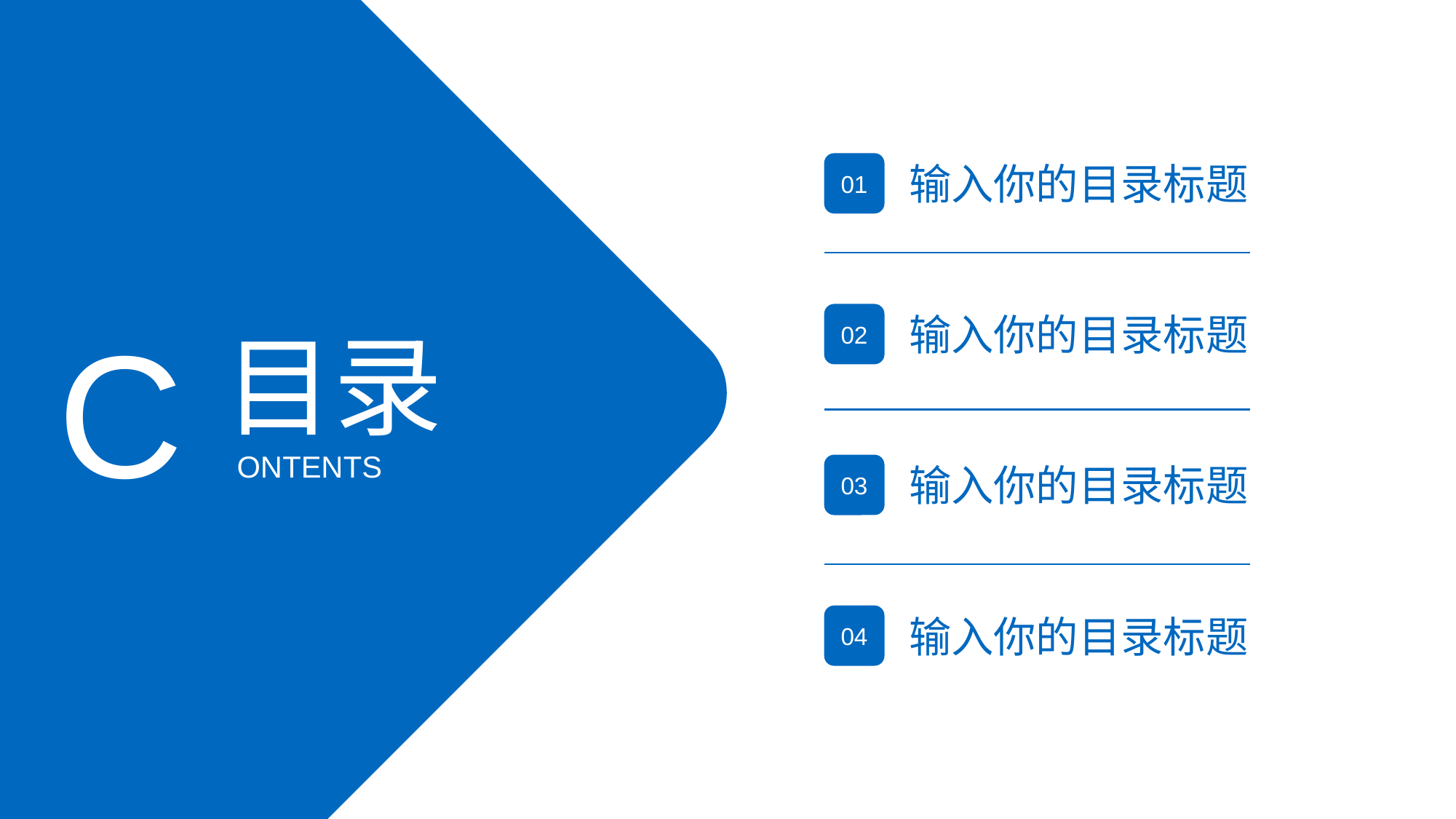

01
输入你的目录标题
C
02
输入你的目录标题
目录
ONTENTS
03
输入你的目录标题
04
输入你的目录标题